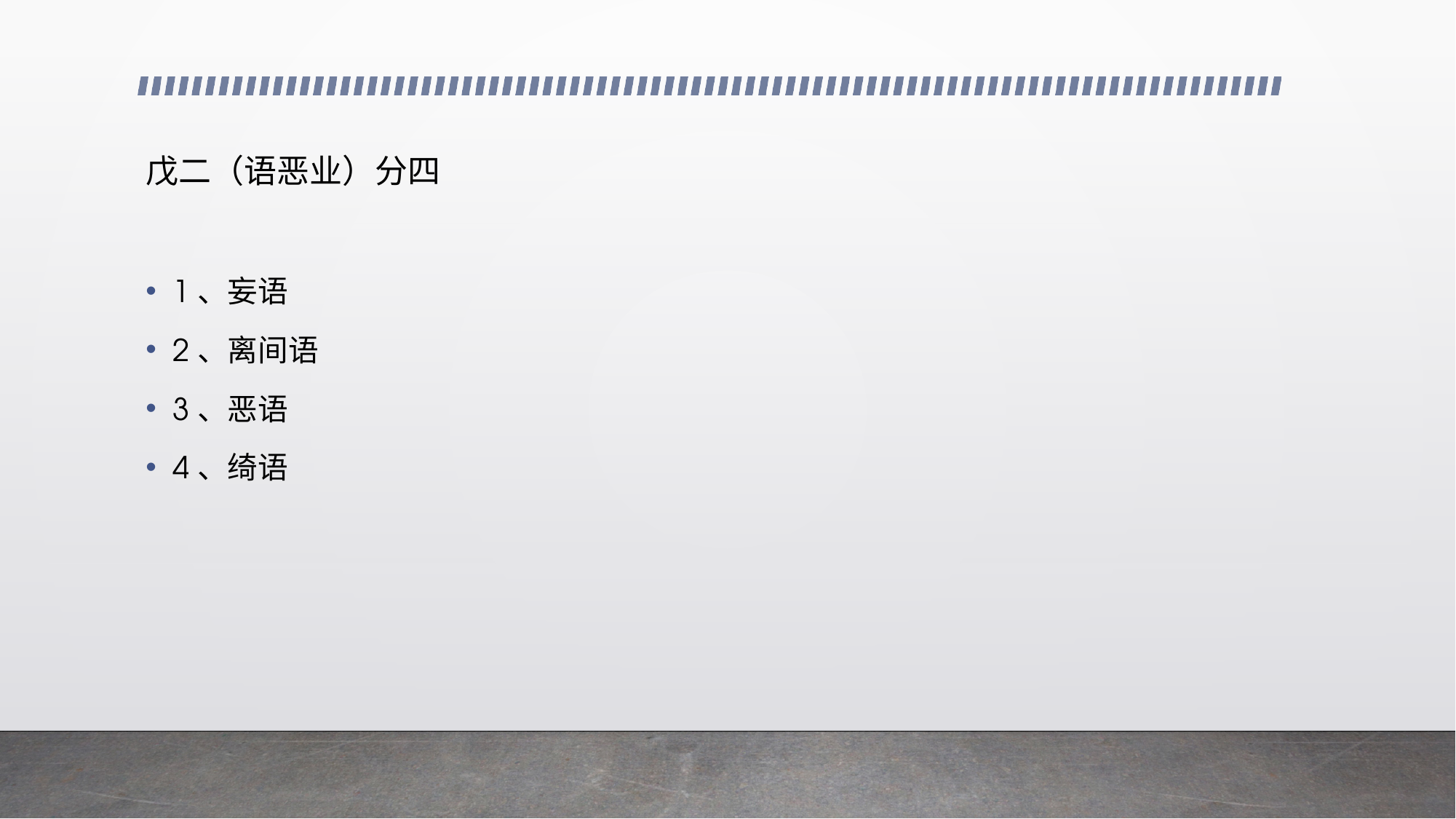

请在此放置您
# 戊二（语恶业）分四
1、妄语
2、离间语
3、恶语
4、绮语